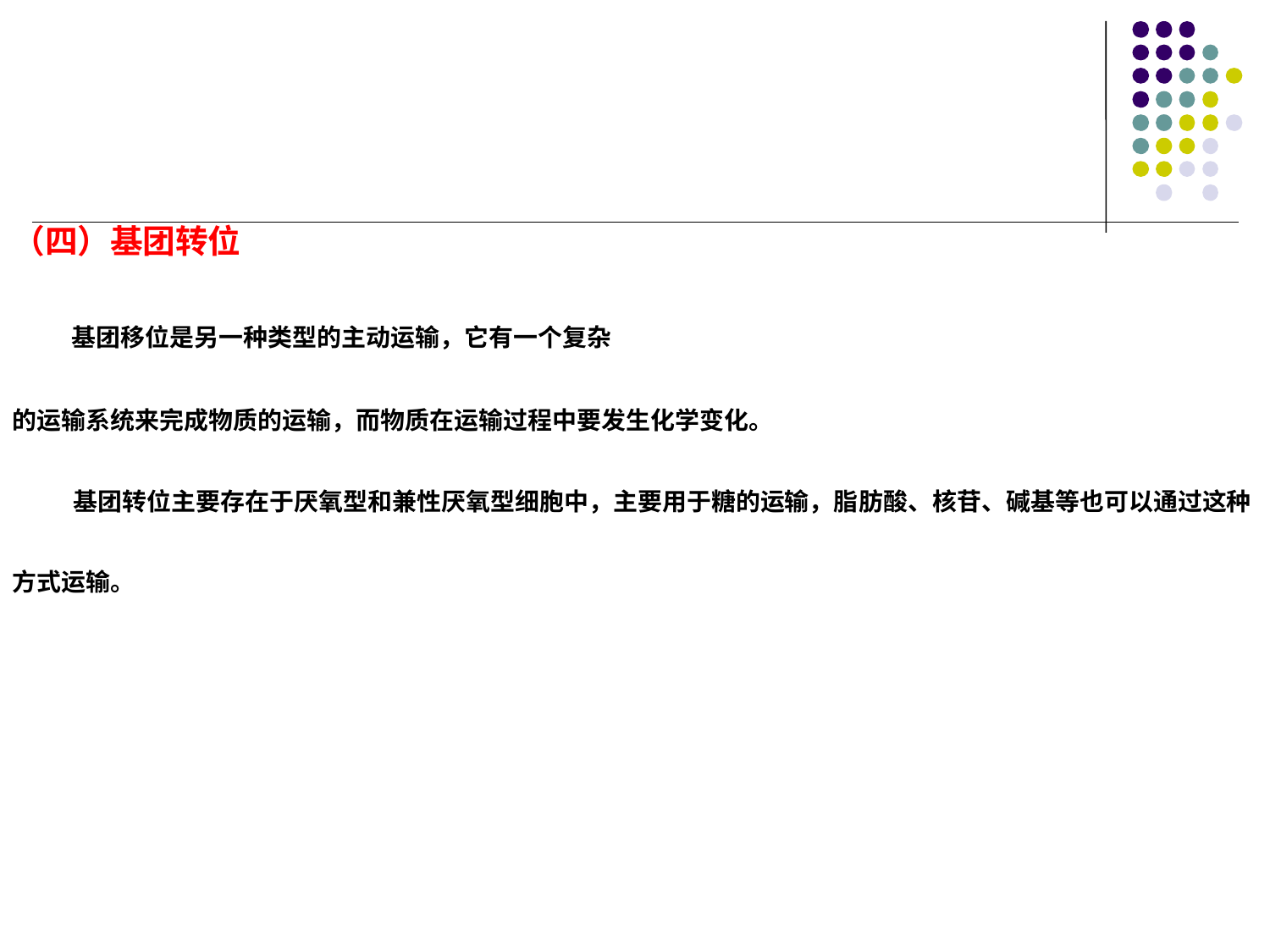

（四）基团转位
         基团移位是另一种类型的主动运输，它有一个复杂
的运输系统来完成物质的运输，而物质在运输过程中要发生化学变化。
           基团转位主要存在于厌氧型和兼性厌氧型细胞中，主要用于糖的运输，脂肪酸、核苷、碱基等也可以通过这种方式运输。